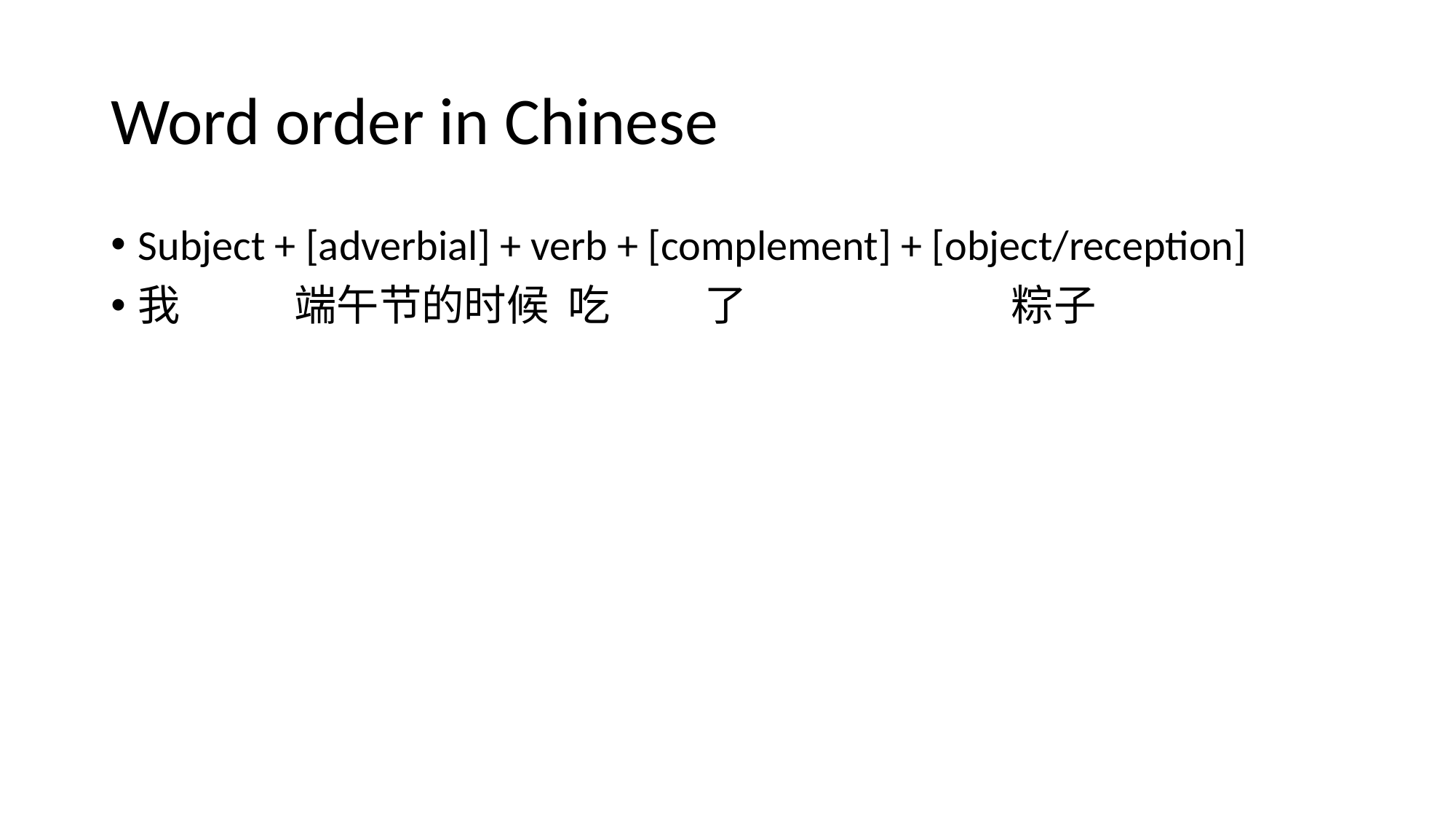

# Word order in Chinese
Subject + [adverbial] + verb + [complement] + [object/reception]
我	     端午节的时候  吃          了			粽子